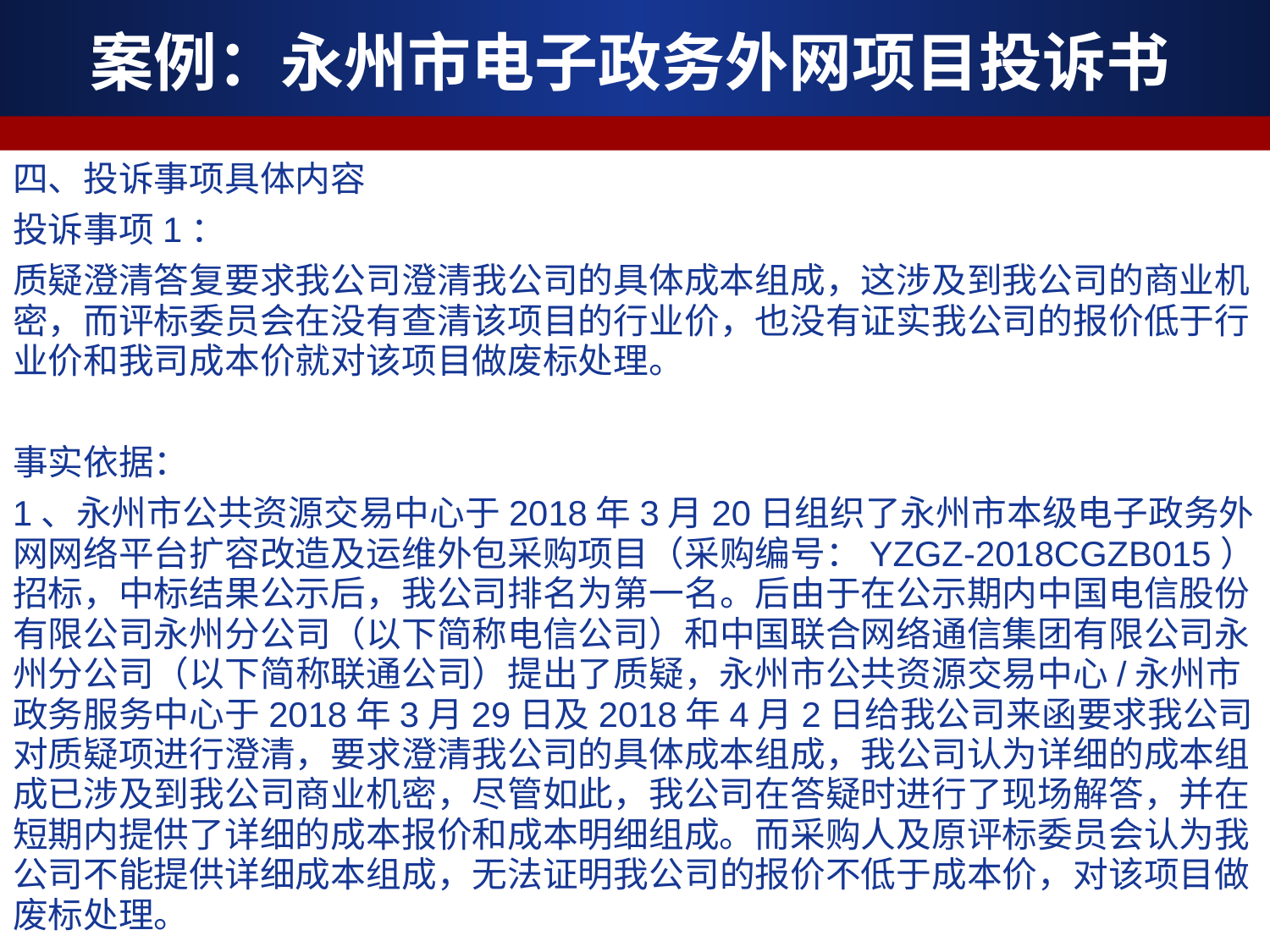

案例：永州市电子政务外网项目投诉书
四、投诉事项具体内容
投诉事项1：
质疑澄清答复要求我公司澄清我公司的具体成本组成，这涉及到我公司的商业机密，而评标委员会在没有查清该项目的行业价，也没有证实我公司的报价低于行业价和我司成本价就对该项目做废标处理。

事实依据：
1、永州市公共资源交易中心于2018年3月20日组织了永州市本级电子政务外网网络平台扩容改造及运维外包采购项目（采购编号：YZGZ-2018CGZB015）招标，中标结果公示后，我公司排名为第一名。后由于在公示期内中国电信股份有限公司永州分公司（以下简称电信公司）和中国联合网络通信集团有限公司永州分公司（以下简称联通公司）提出了质疑，永州市公共资源交易中心/永州市政务服务中心于2018年3月29日及2018年4月2日给我公司来函要求我公司对质疑项进行澄清，要求澄清我公司的具体成本组成，我公司认为详细的成本组成已涉及到我公司商业机密，尽管如此，我公司在答疑时进行了现场解答，并在短期内提供了详细的成本报价和成本明细组成。而采购人及原评标委员会认为我公司不能提供详细成本组成，无法证明我公司的报价不低于成本价，对该项目做废标处理。